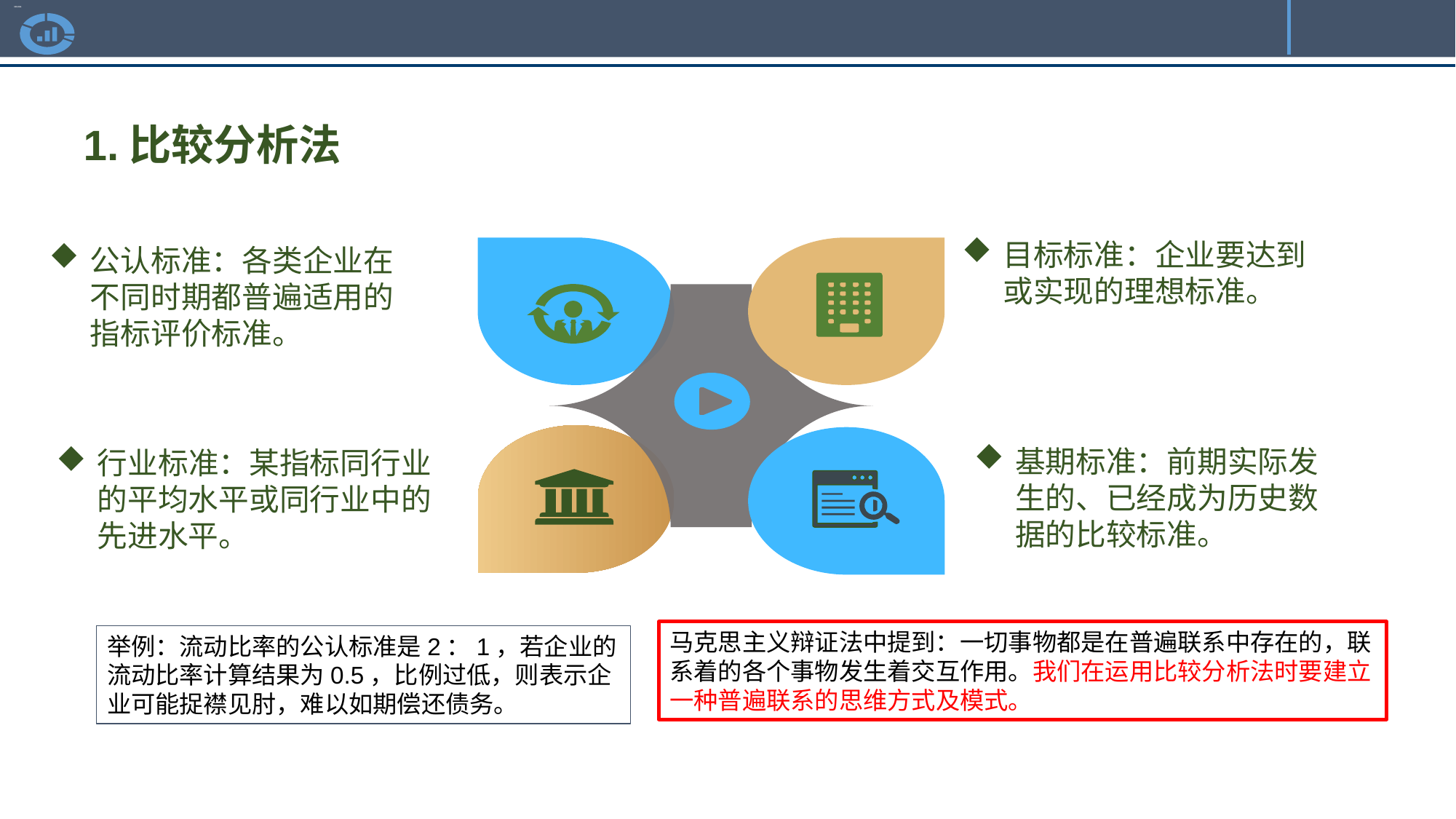

比较分析法

1.比较分析法
目标标准：企业要达到或实现的理想标准。
公认标准：各类企业在不同时期都普遍适用的指标评价标准。

基期标准：前期实际发生的、已经成为历史数据的比较标准。
行业标准：某指标同行业的平均水平或同行业中的先进水平。
马克思主义辩证法中提到：一切事物都是在普遍联系中存在的，联系着的各个事物发生着交互作用。我们在运用比较分析法时要建立一种普遍联系的思维方式及模式。
举例：流动比率的公认标准是2：1，若企业的流动比率计算结果为0.5，比例过低，则表示企业可能捉襟见肘，难以如期偿还债务。